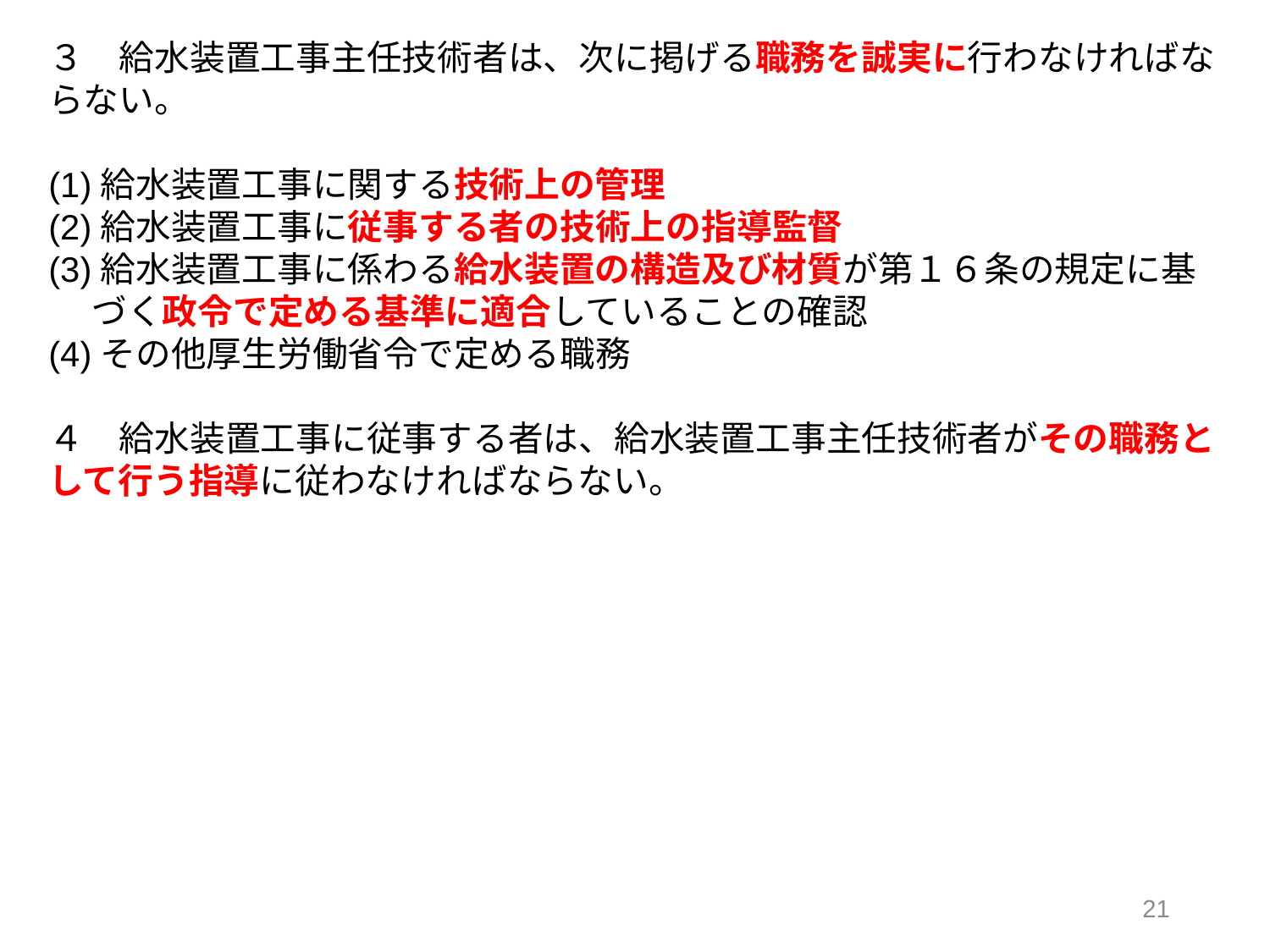

３　給水装置工事主任技術者は、次に掲げる職務を誠実に行わなければならない。

(1)給水装置工事に関する技術上の管理
(2)給水装置工事に従事する者の技術上の指導監督
(3)給水装置工事に係わる給水装置の構造及び材質が第１６条の規定に基
　 づく政令で定める基準に適合していることの確認
(4)その他厚生労働省令で定める職務

４　給水装置工事に従事する者は、給水装置工事主任技術者がその職務として行う指導に従わなければならない。
21